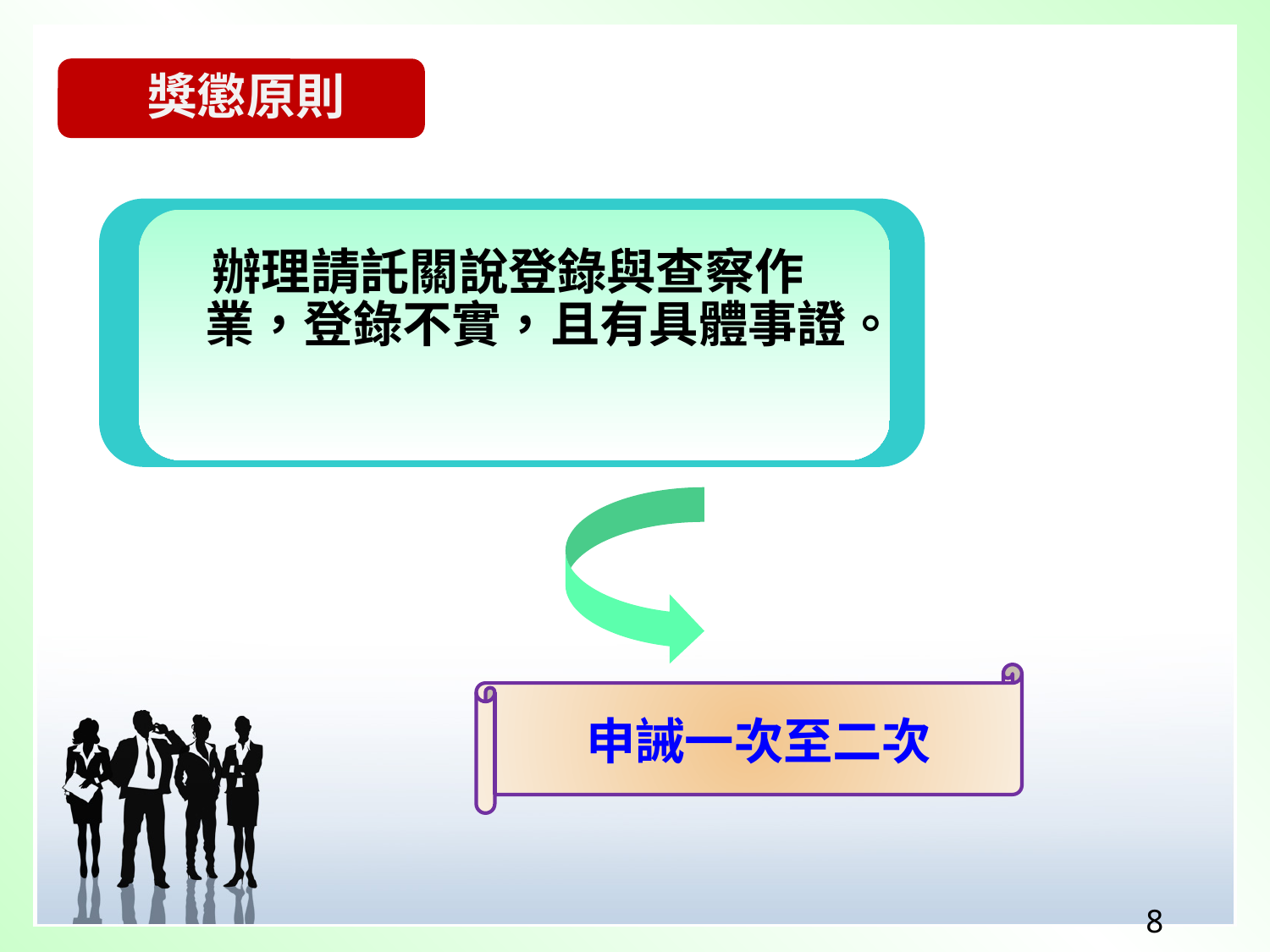

獎懲原則

   辦理請託關說登錄與查察作業，登錄不實，且有具體事證。

申誡一次至二次
                                     8